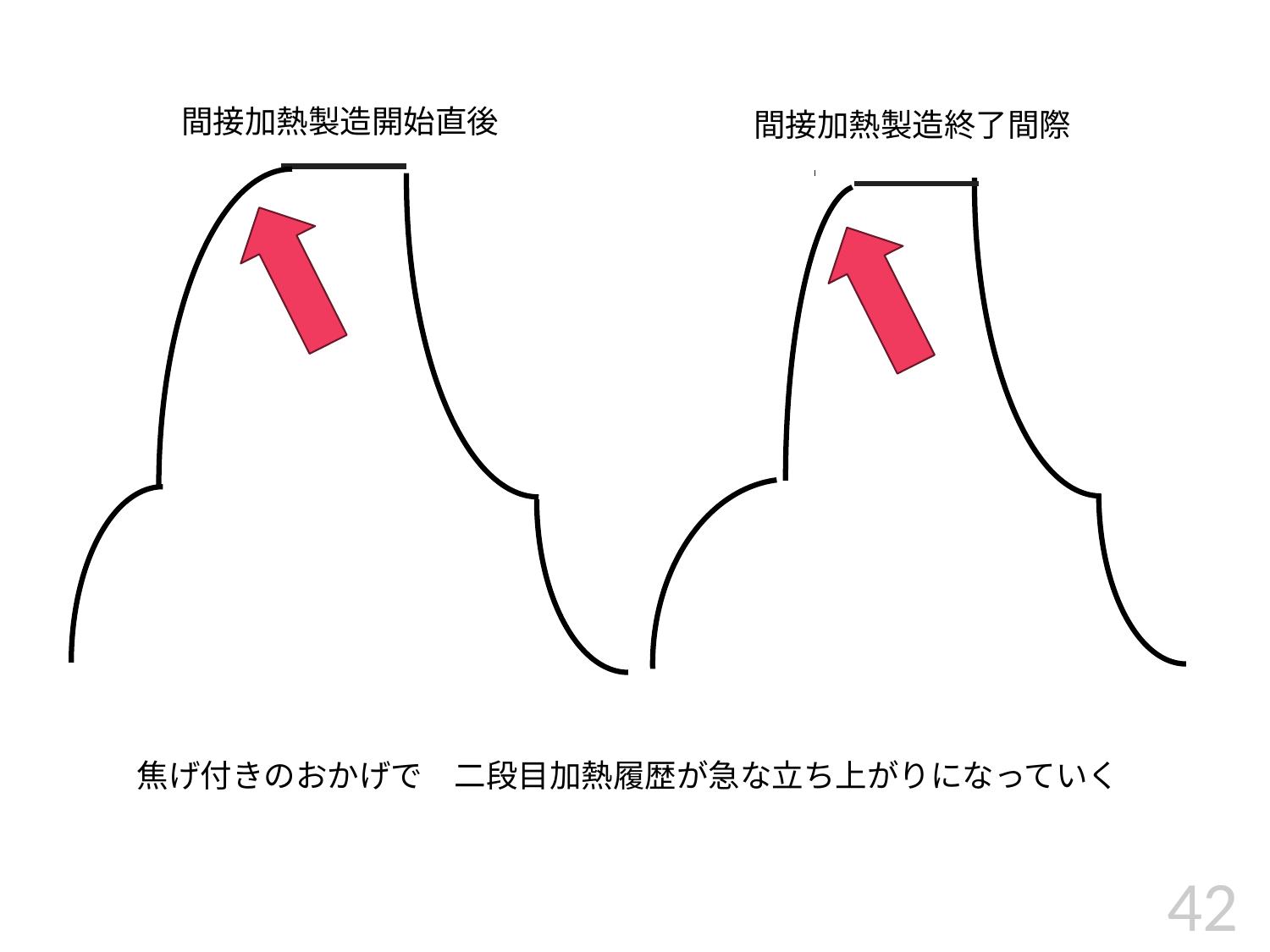

間接加熱製造開始直後
間接加熱製造終了間際

焦げ付きのおかげで　二段目加熱履歴が急な立ち上がりになっていく

42